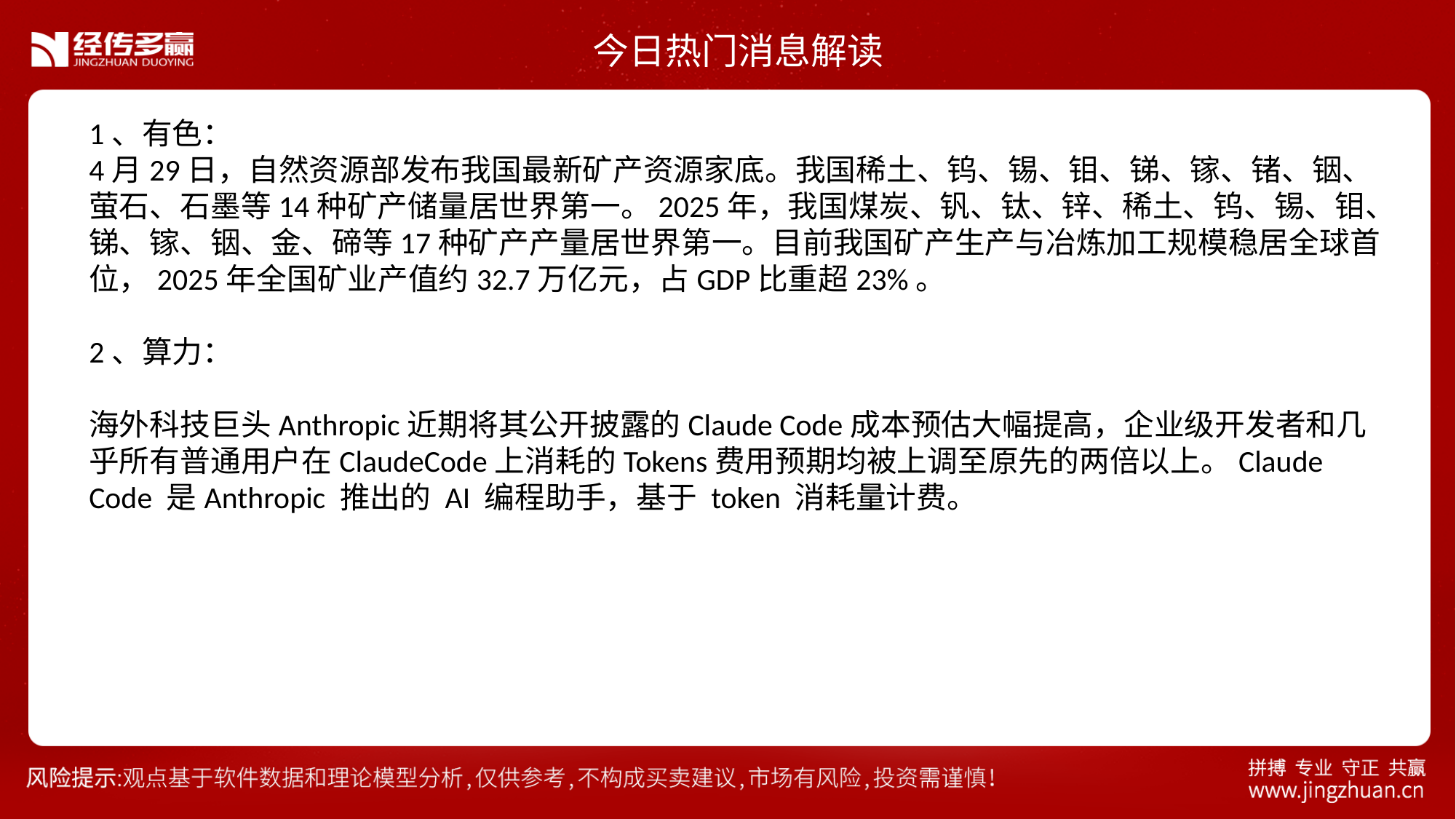

今日热门消息解读
1、有色：
4月29日，自然资源部发布我国最新矿产资源家底。我国稀土、钨、锡、钼、锑、镓、锗、铟、萤石、石墨等14种矿产储量居世界第一。2025年，我国煤炭、钒、钛、锌、稀土、钨、锡、钼、锑、镓、铟、金、碲等17种矿产产量居世界第一。目前我国矿产生产与冶炼加工规模稳居全球首位，2025年全国矿业产值约32.7万亿元，占GDP比重超23%。

2、算力：

海外科技巨头Anthropic近期将其公开披露的Claude Code成本预估大幅提高，企业级开发者和几乎所有普通用户在ClaudeCode上消耗的Tokens费用预期均被上调至原先的两倍以上。Claude Code 是Anthropic 推出的 AI 编程助手，基于 token 消耗量计费。